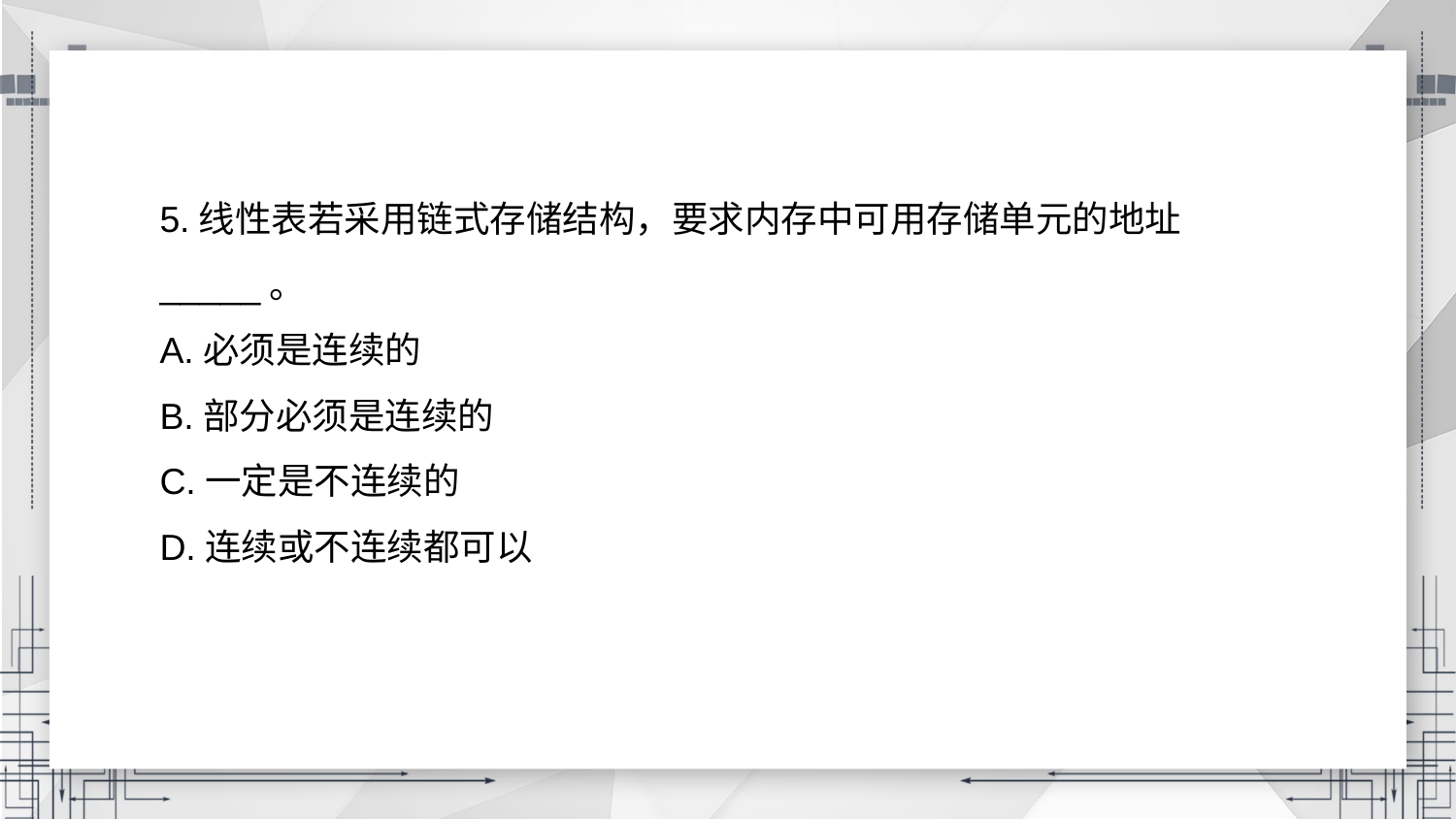

5.线性表若采用链式存储结构，要求内存中可用存储单元的地址_____。
A.必须是连续的
B.部分必须是连续的
C.一定是不连续的
D.连续或不连续都可以